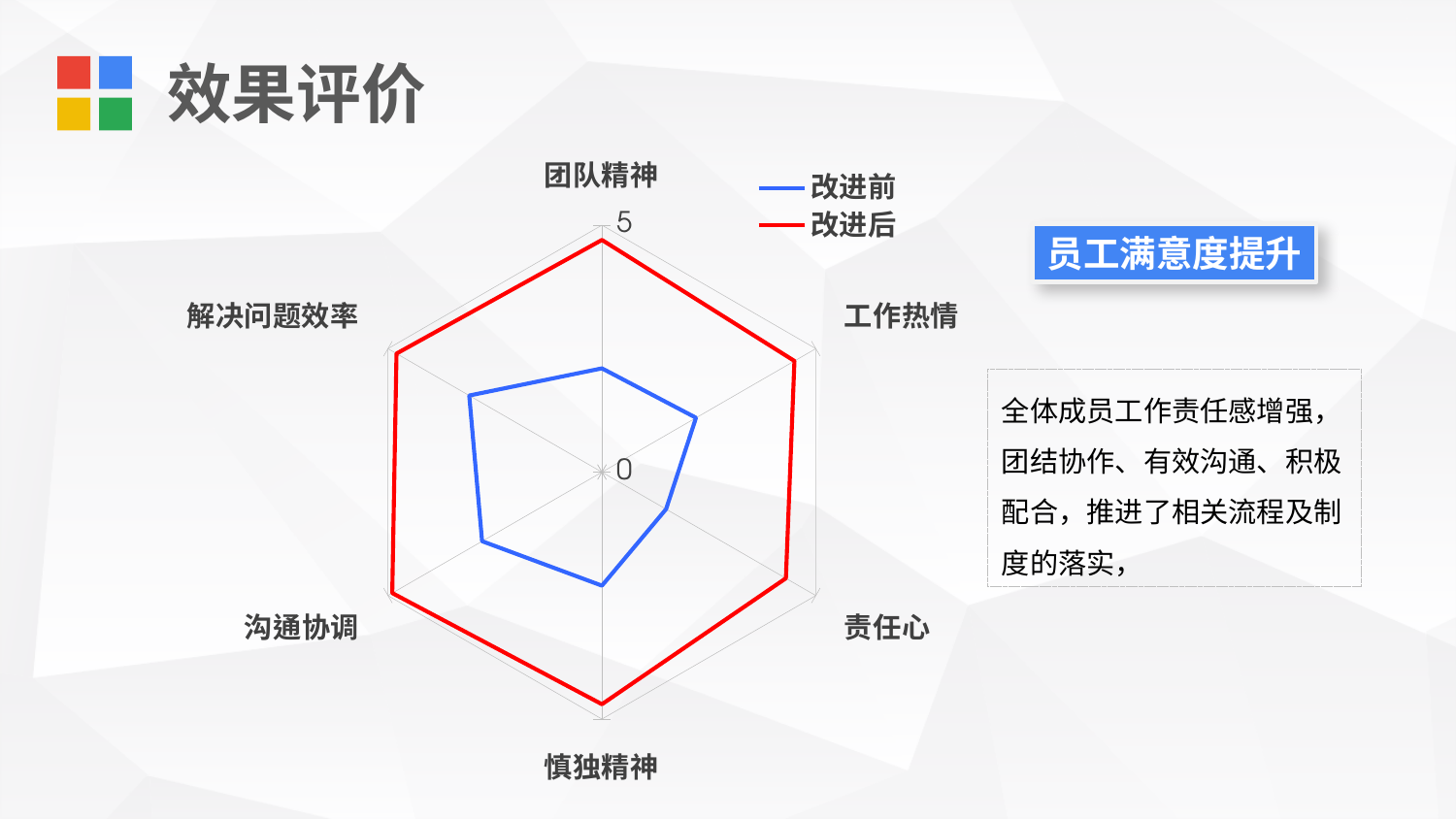

效果评价

### Chart

| Category | 改进前 | 改进后 |
|---|---|---|
| 团队精神 | 2.1 | 4.7 |
| 工作热情 | 2.2 | 4.5 |
| 责任心 | 1.5 | 4.3 |
| 慎独精神 | 2.3 | 4.7 |
| 沟通协调 | 2.8 | 4.9 |
| 解决问题效率 | 3.1 | 4.8 |
员工满意度提升
全体成员工作责任感增强，团结协作、有效沟通、积极配合，推进了相关流程及制度的落实，